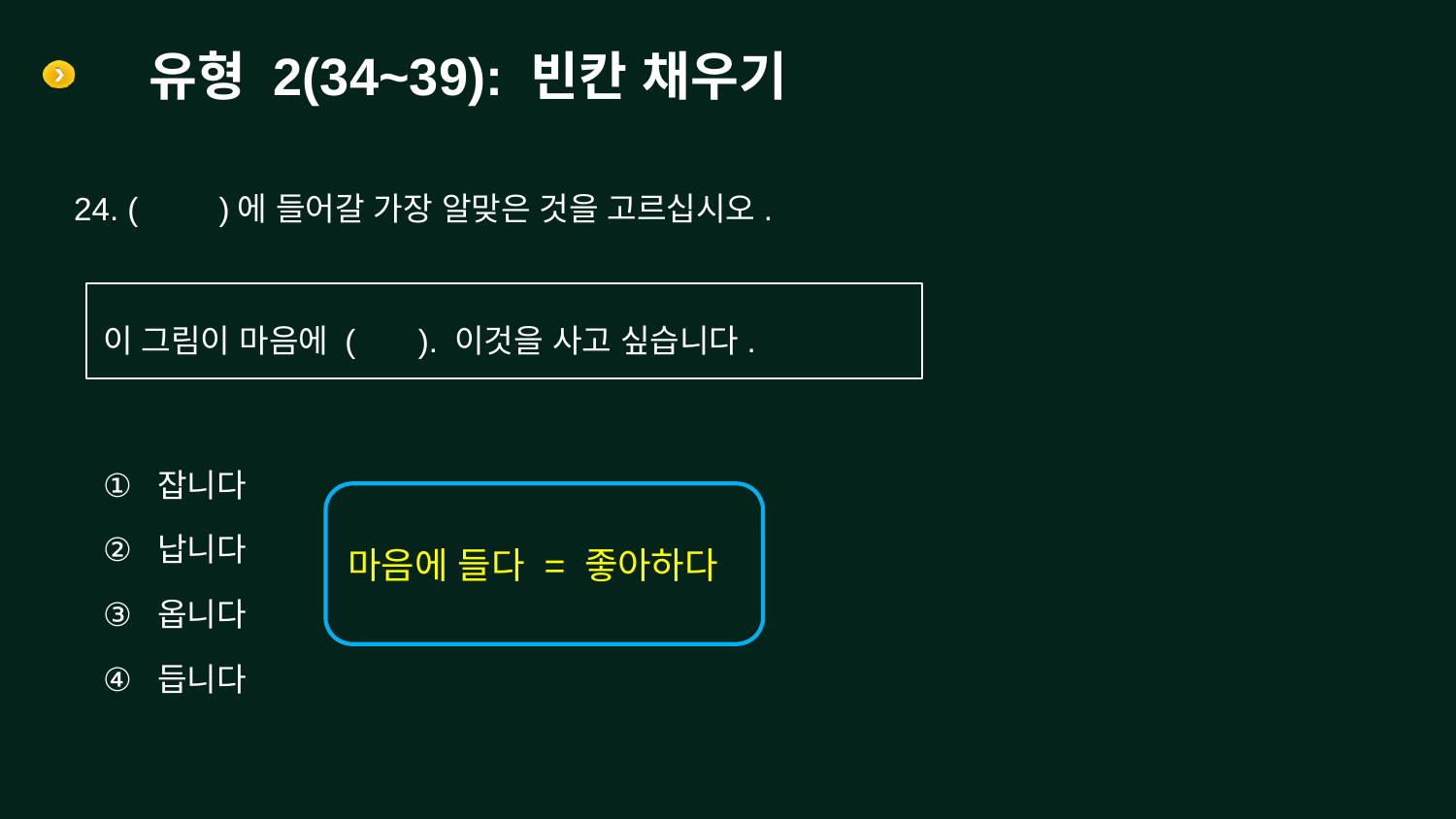

# 유형 2(34~39): 빈칸 채우기
24. (         )에 들어갈 가장 알맞은 것을 고르십시오.
이 그림이 마음에 (       ). 이것을 사고 싶습니다.
잡니다
납니다
옵니다
듭니다
마음에 들다 = 좋아하다